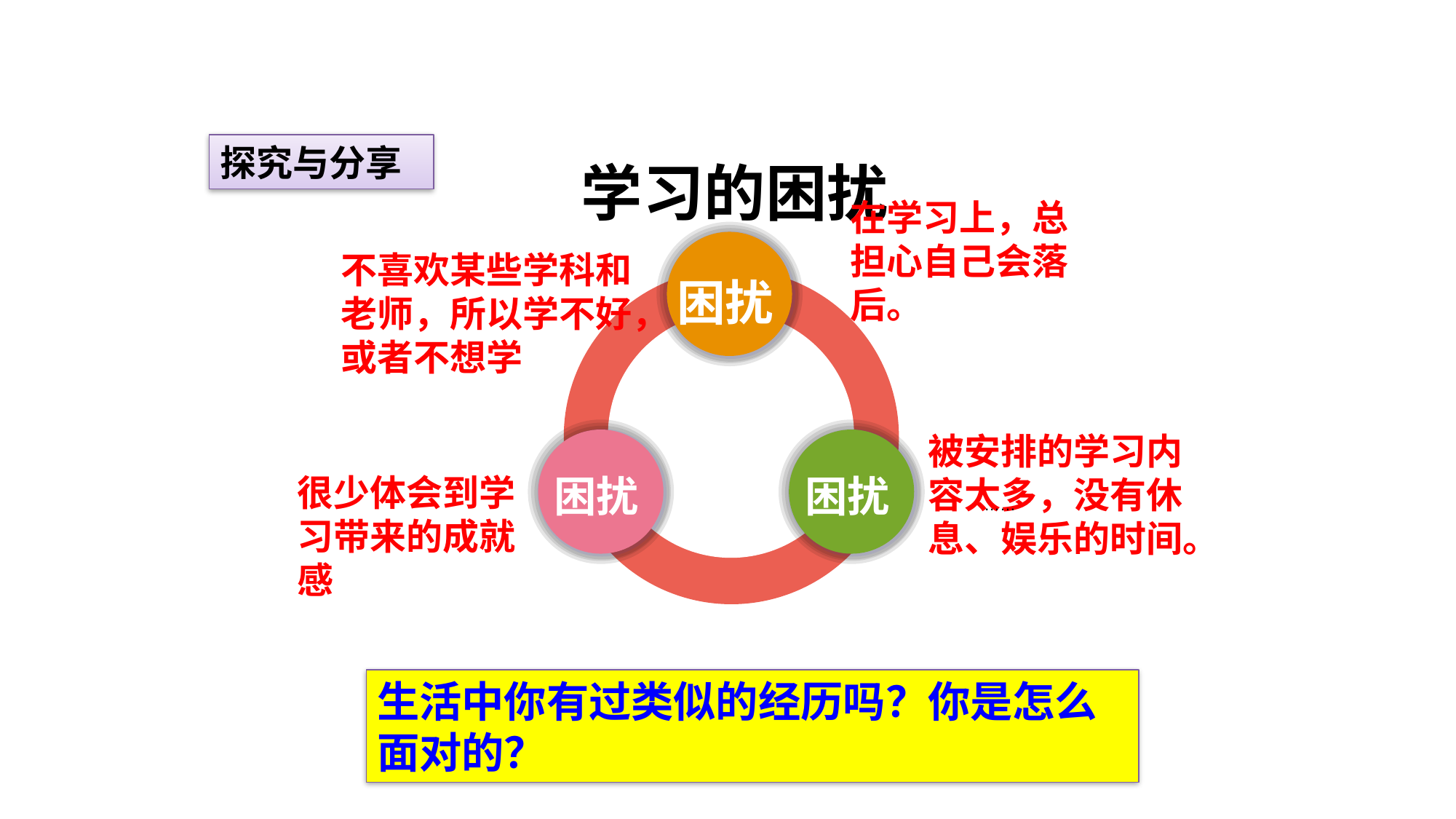

探究与分享
学习的困扰
在学习上，总担心自己会落后。

不喜欢某些学科和老师，所以学不好，或者不想学
困扰

被安排的学习内容太多，没有休息、娱乐的时间。

很少体会到学习带来的成就感
困扰
困扰
……
生活中你有过类似的经历吗？你是怎么面对的？